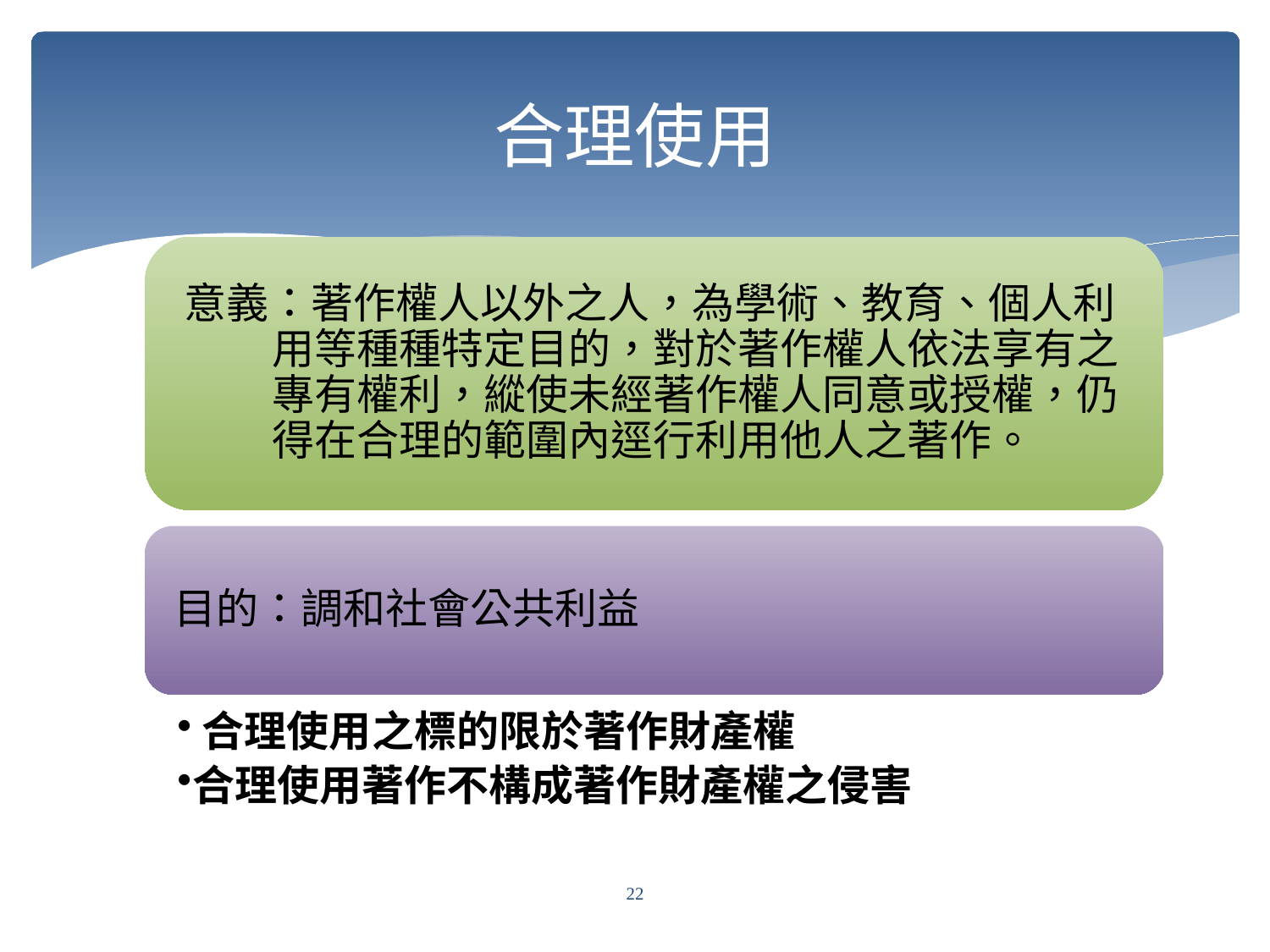

# 合理使用
意義：著作權人以外之人，為學術、教育、個人利用等種種特定目的，對於著作權人依法享有之專有權利，縱使未經著作權人同意或授權，仍得在合理的範圍內逕行利用他人之著作。
目的：調和社會公共利益
合理使用之標的限於著作財產權
合理使用著作不構成著作財產權之侵害
22